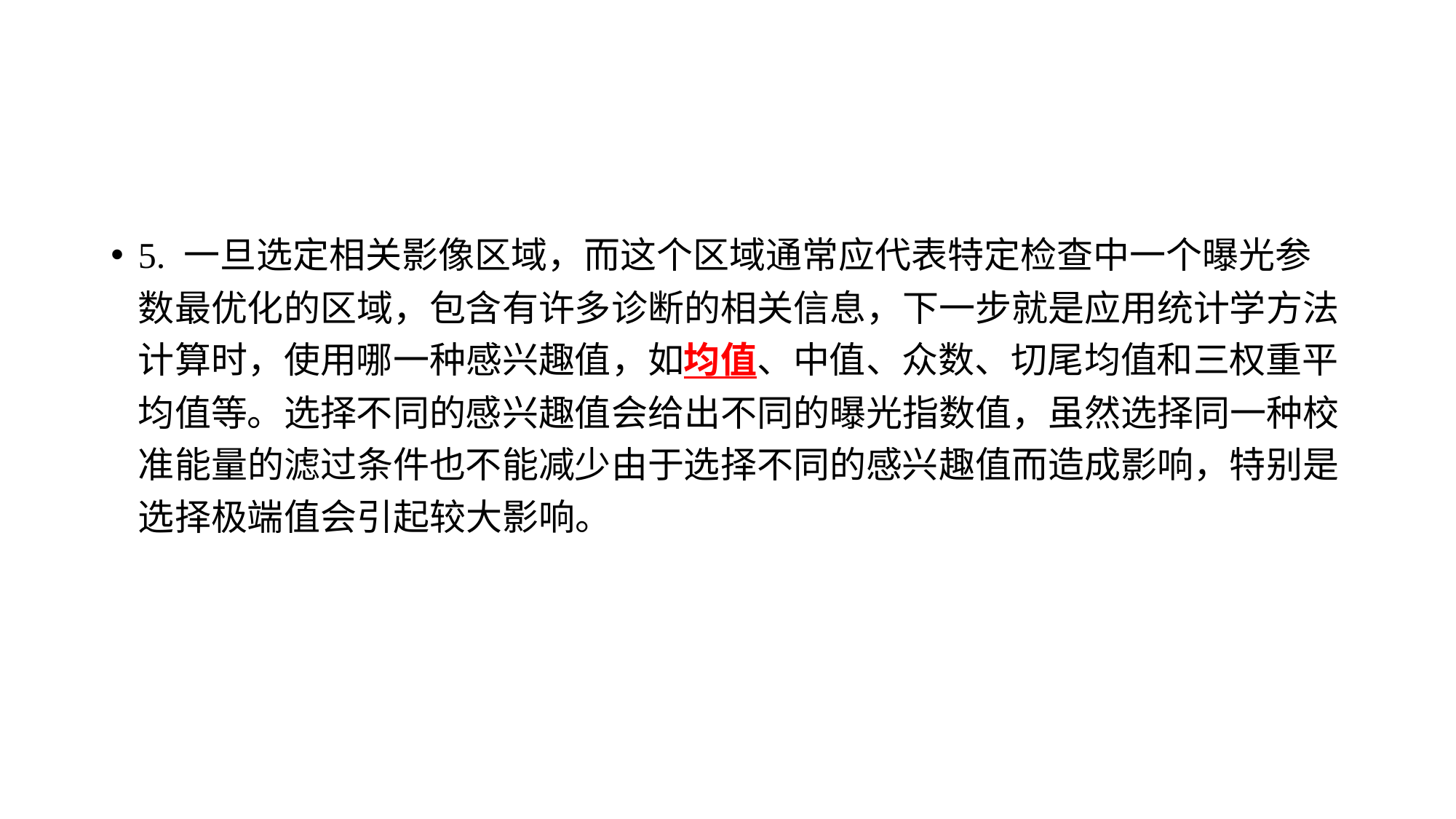

#
5. 一旦选定相关影像区域，而这个区域通常应代表特定检查中一个曝光参数最优化的区域，包含有许多诊断的相关信息，下一步就是应用统计学方法计算时，使用哪一种感兴趣值，如均值、中值、众数、切尾均值和三权重平均值等。选择不同的感兴趣值会给出不同的曝光指数值，虽然选择同一种校准能量的滤过条件也不能减少由于选择不同的感兴趣值而造成影响，特别是选择极端值会引起较大影响。